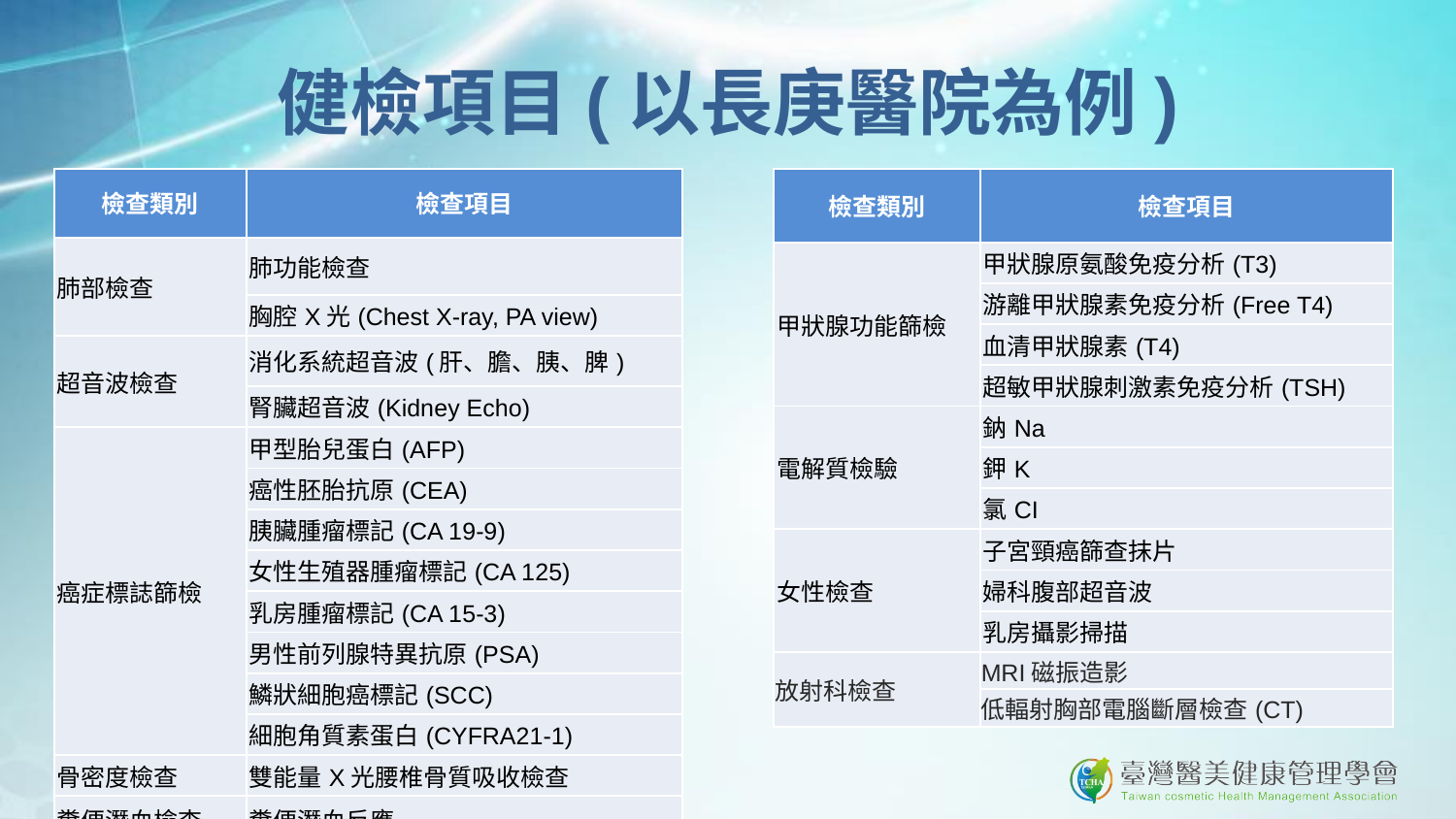

# 健檢項目(以長庚醫院為例)
| 檢查類別 | 檢查項目 |
| --- | --- |
| 肺部檢查 | 肺功能檢查 |
|  | 胸腔X光(Chest X-ray, PA view) |
| 超音波檢查 | 消化系統超音波(肝、膽、胰、脾) |
|  | 腎臟超音波(Kidney Echo) |
| 癌症標誌篩檢 | 甲型胎兒蛋白(AFP) |
|  | 癌性胚胎抗原(CEA) |
|  | 胰臟腫瘤標記(CA 19-9) |
|  | 女性生殖器腫瘤標記(CA 125) |
|  | 乳房腫瘤標記(CA 15-3) |
|  | 男性前列腺特異抗原(PSA) |
|  | 鱗狀細胞癌標記(SCC) |
|  | 細胞角質素蛋白(CYFRA21-1) |
| 骨密度檢查 | 雙能量X光腰椎骨質吸收檢查 |
| 糞便潛血檢查 | 糞便潛血反應 |
| 檢查類別 | 檢查項目 |
| --- | --- |
| 甲狀腺功能篩檢 | 甲狀腺原氨酸免疫分析(T3) |
|  | 游離甲狀腺素免疫分析(Free T4) |
|  | 血清甲狀腺素(T4) |
|  | 超敏甲狀腺刺激素免疫分析(TSH) |
| 電解質檢驗 | 鈉Na |
|  | 鉀K |
|  | 氯CI |
| 女性檢查 | 子宮頸癌篩查抹片 |
|  | 婦科腹部超音波 |
|  | 乳房攝影掃描 |
| 放射科檢查 | MRI磁振造影 |
|  | 低輻射胸部電腦斷層檢查(CT) |
10